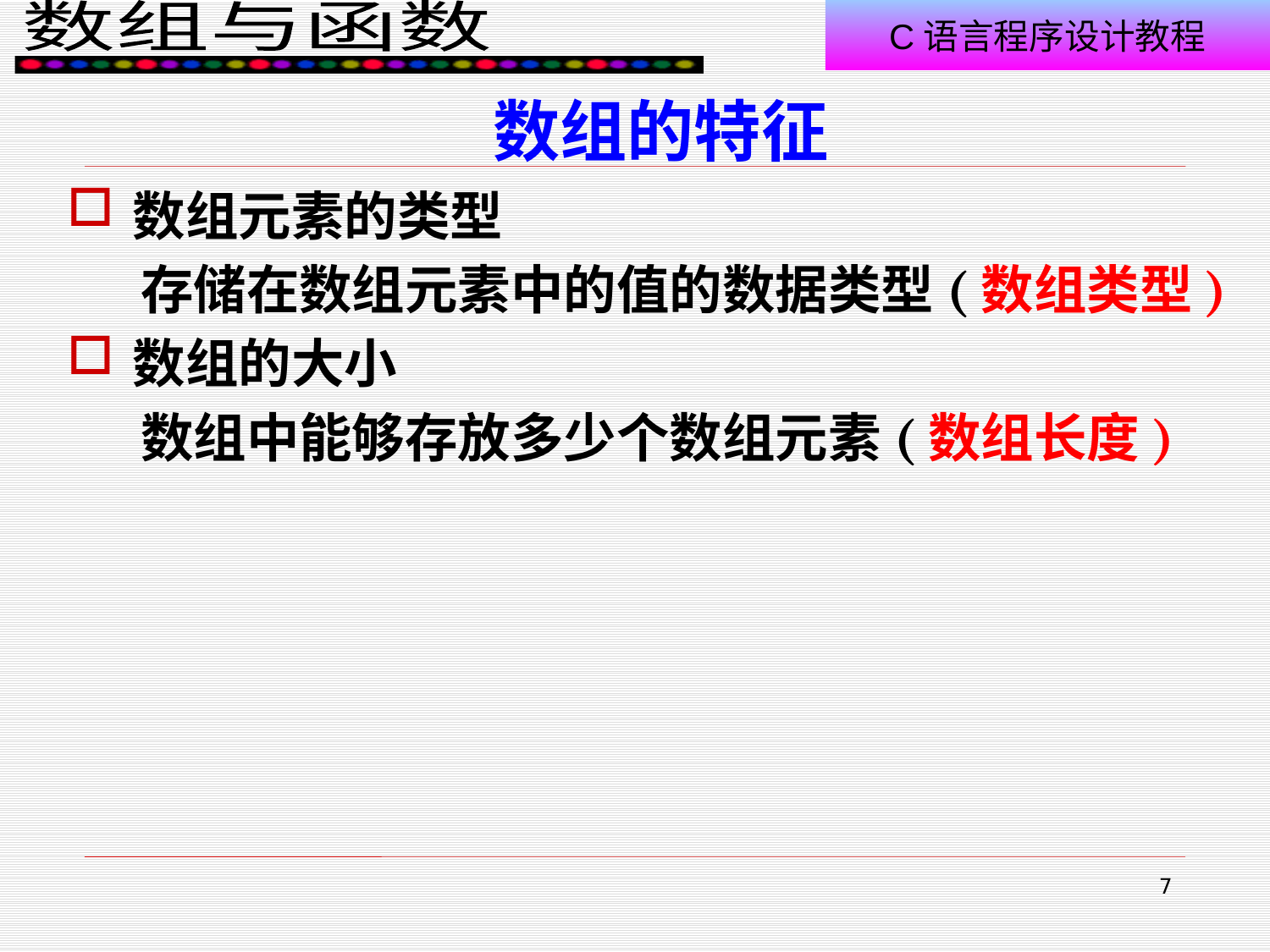

# 数组的特征
数组元素的类型
     存储在数组元素中的值的数据类型(数组类型)
数组的大小
     数组中能够存放多少个数组元素(数组长度)
7